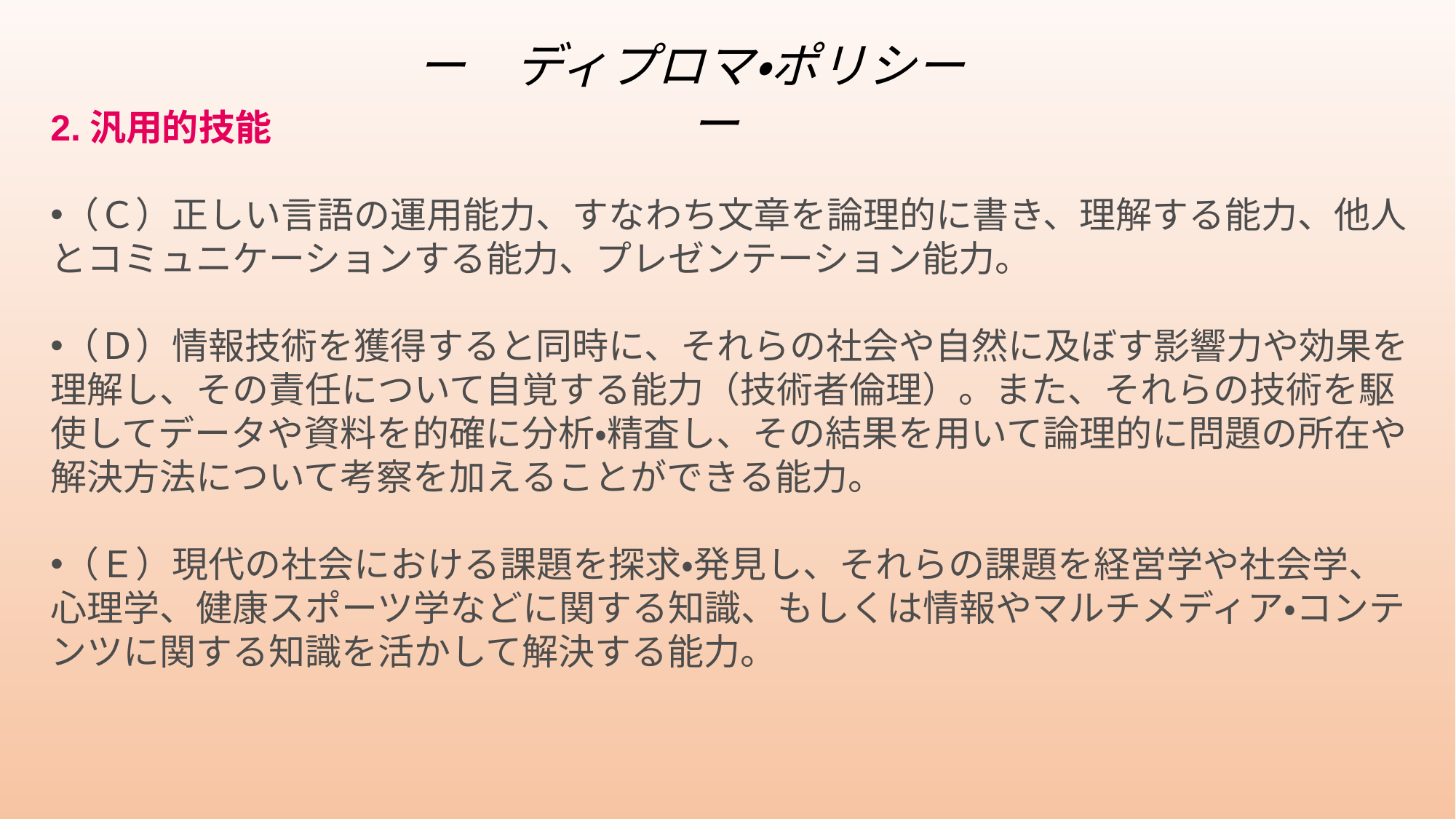

ー　ディプロマ・ポリシー　ー
2.汎用的技能

（Ｃ）正しい言語の運用能力、すなわち文章を論理的に書き、理解する能力、他人とコミュニケーションする能力、プレゼンテーション能力。

（Ｄ）情報技術を獲得すると同時に、それらの社会や自然に及ぼす影響力や効果を理解し、その責任について自覚する能力（技術者倫理）。また、それらの技術を駆使してデータや資料を的確に分析・精査し、その結果を用いて論理的に問題の所在や解決方法について考察を加えることができる能力。

（Ｅ）現代の社会における課題を探求・発見し、それらの課題を経営学や社会学、心理学、健康スポーツ学などに関する知識、もしくは情報やマルチメディア・コンテンツに関する知識を活かして解決する能力。